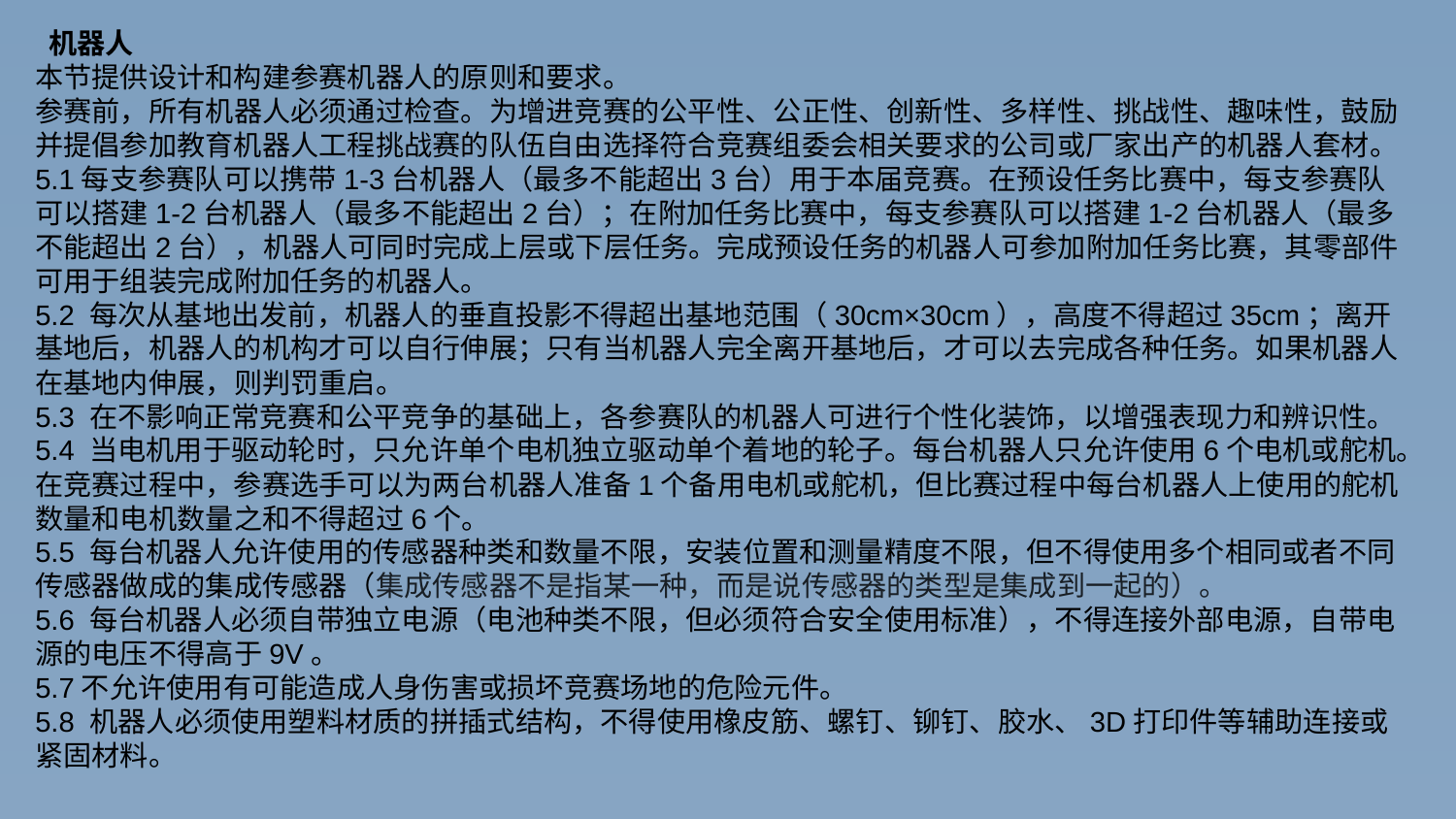

机器人
本节提供设计和构建参赛机器人的原则和要求。
参赛前，所有机器人必须通过检查。为增进竞赛的公平性、公正性、创新性、多样性、挑战性、趣味性，鼓励并提倡参加教育机器人工程挑战赛的队伍自由选择符合竞赛组委会相关要求的公司或厂家出产的机器人套材。
5.1每支参赛队可以携带1-3台机器人（最多不能超出3台）用于本届竞赛。在预设任务比赛中，每支参赛队可以搭建1-2台机器人（最多不能超出2台）；在附加任务比赛中，每支参赛队可以搭建1-2台机器人（最多不能超出2台），机器人可同时完成上层或下层任务。完成预设任务的机器人可参加附加任务比赛，其零部件可用于组装完成附加任务的机器人。
5.2 每次从基地出发前，机器人的垂直投影不得超出基地范围（30cm×30cm），高度不得超过35cm；离开基地后，机器人的机构才可以自行伸展；只有当机器人完全离开基地后，才可以去完成各种任务。如果机器人在基地内伸展，则判罚重启。
5.3 在不影响正常竞赛和公平竞争的基础上，各参赛队的机器人可进行个性化装饰，以增强表现力和辨识性。
5.4 当电机用于驱动轮时，只允许单个电机独立驱动单个着地的轮子。每台机器人只允许使用6个电机或舵机。在竞赛过程中，参赛选手可以为两台机器人准备1个备用电机或舵机，但比赛过程中每台机器人上使用的舵机数量和电机数量之和不得超过6个。
5.5 每台机器人允许使用的传感器种类和数量不限，安装位置和测量精度不限，但不得使用多个相同或者不同传感器做成的集成传感器（集成传感器不是指某一种，而是说传感器的类型是集成到一起的）。
5.6 每台机器人必须自带独立电源（电池种类不限，但必须符合安全使用标准），不得连接外部电源，自带电源的电压不得高于9V。
5.7不允许使用有可能造成人身伤害或损坏竞赛场地的危险元件。
5.8 机器人必须使用塑料材质的拼插式结构，不得使用橡皮筋、螺钉、铆钉、胶水、3D打印件等辅助连接或紧固材料。